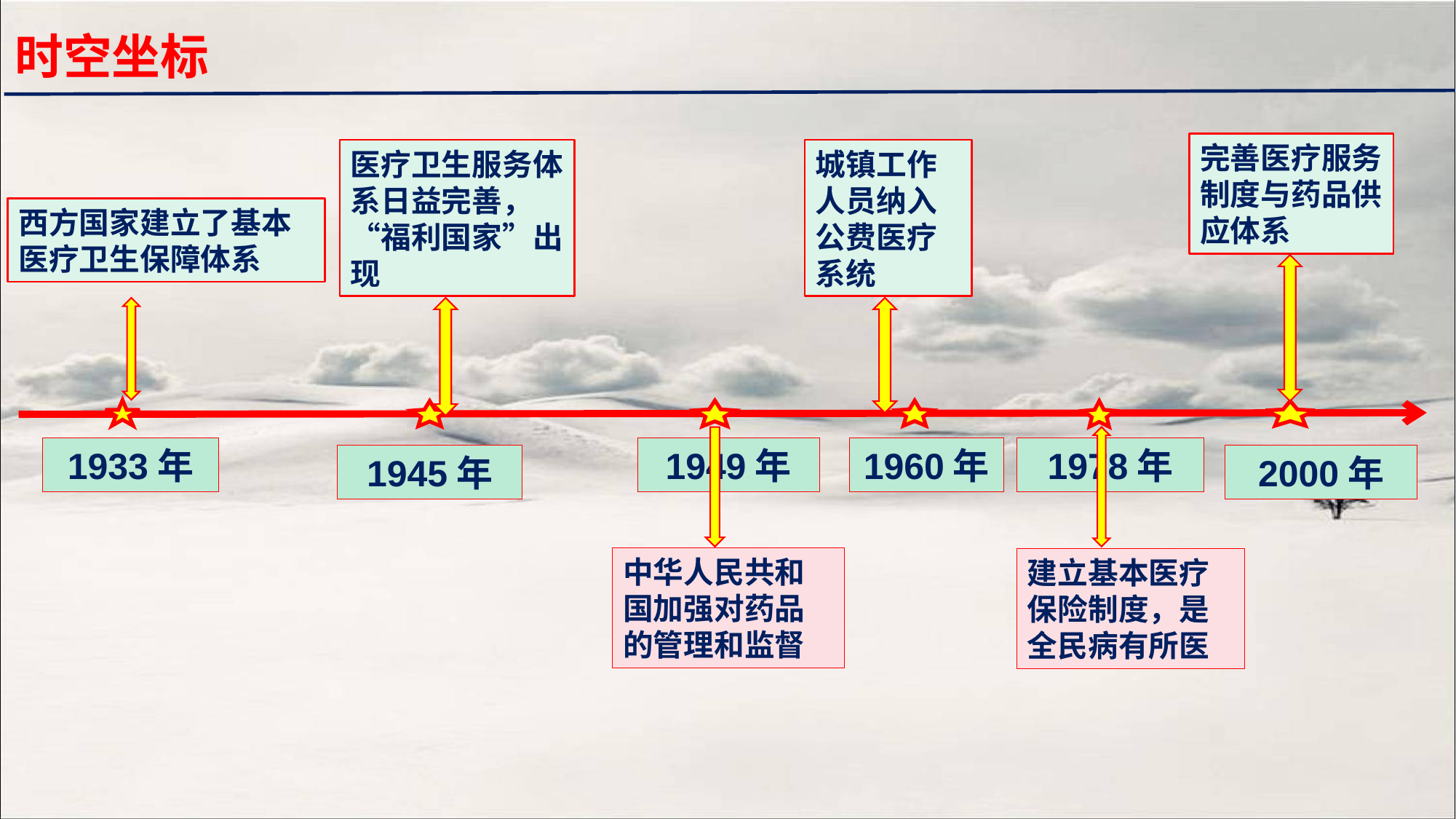

时空坐标
完善医疗服务制度与药品供应体系

医疗卫生服务体系日益完善，“福利国家”出现

城镇工作人员纳入公费医疗系统

西方国家建立了基本医疗卫生保障体系

1933年
1949年
1960年
1978年
1945年
2000年

中华人民共和国加强对药品的管理和监督

建立基本医疗保险制度，是全民病有所医